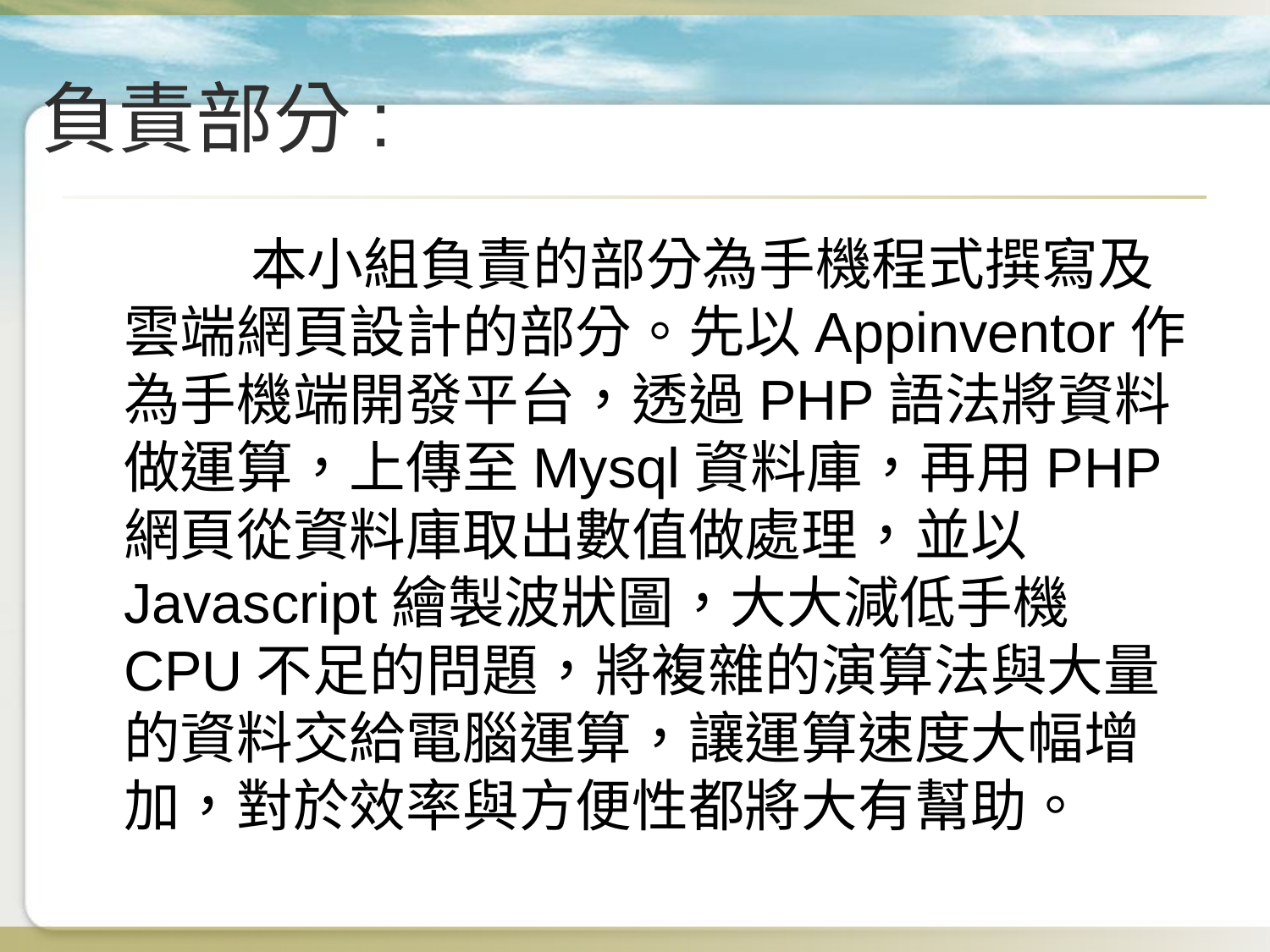

# 負責部分:
		本小組負責的部分為手機程式撰寫及雲端網頁設計的部分。先以Appinventor作為手機端開發平台，透過PHP語法將資料做運算，上傳至Mysql資料庫，再用PHP網頁從資料庫取出數值做處理，並以Javascript繪製波狀圖，大大減低手機CPU不足的問題，將複雜的演算法與大量的資料交給電腦運算，讓運算速度大幅增加，對於效率與方便性都將大有幫助。